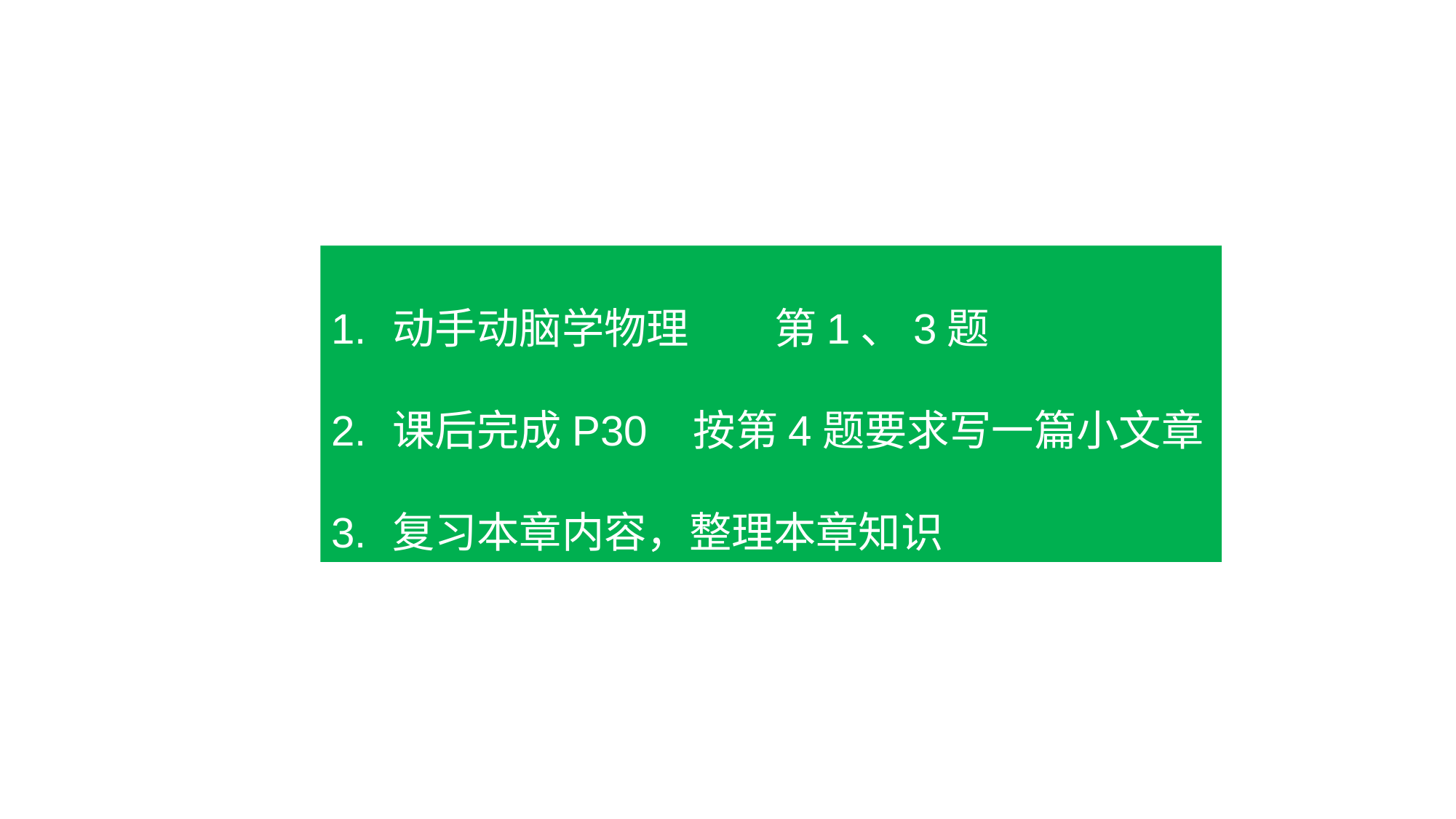

动手动脑学物理         第1、3题
课后完成P30   按第4题要求写一篇小文章
复习本章内容，整理本章知识